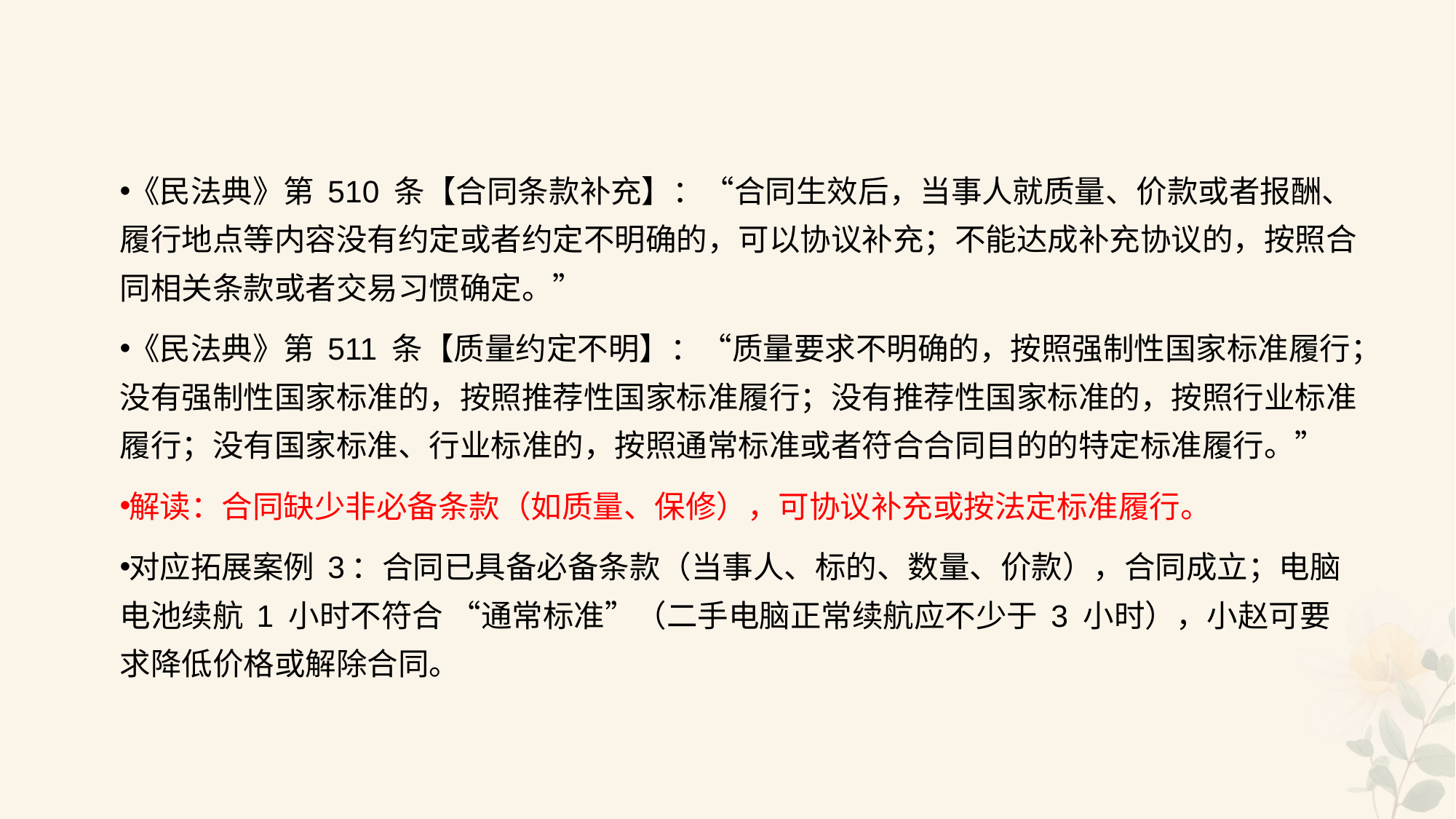

#
《民法典》第 510 条【合同条款补充】：“合同生效后，当事人就质量、价款或者报酬、履行地点等内容没有约定或者约定不明确的，可以协议补充；不能达成补充协议的，按照合同相关条款或者交易习惯确定。”
《民法典》第 511 条【质量约定不明】：“质量要求不明确的，按照强制性国家标准履行；没有强制性国家标准的，按照推荐性国家标准履行；没有推荐性国家标准的，按照行业标准履行；没有国家标准、行业标准的，按照通常标准或者符合合同目的的特定标准履行。”
解读：合同缺少非必备条款（如质量、保修），可协议补充或按法定标准履行。
对应拓展案例 3：合同已具备必备条款（当事人、标的、数量、价款），合同成立；电脑电池续航 1 小时不符合 “通常标准”（二手电脑正常续航应不少于 3 小时），小赵可要求降低价格或解除合同。